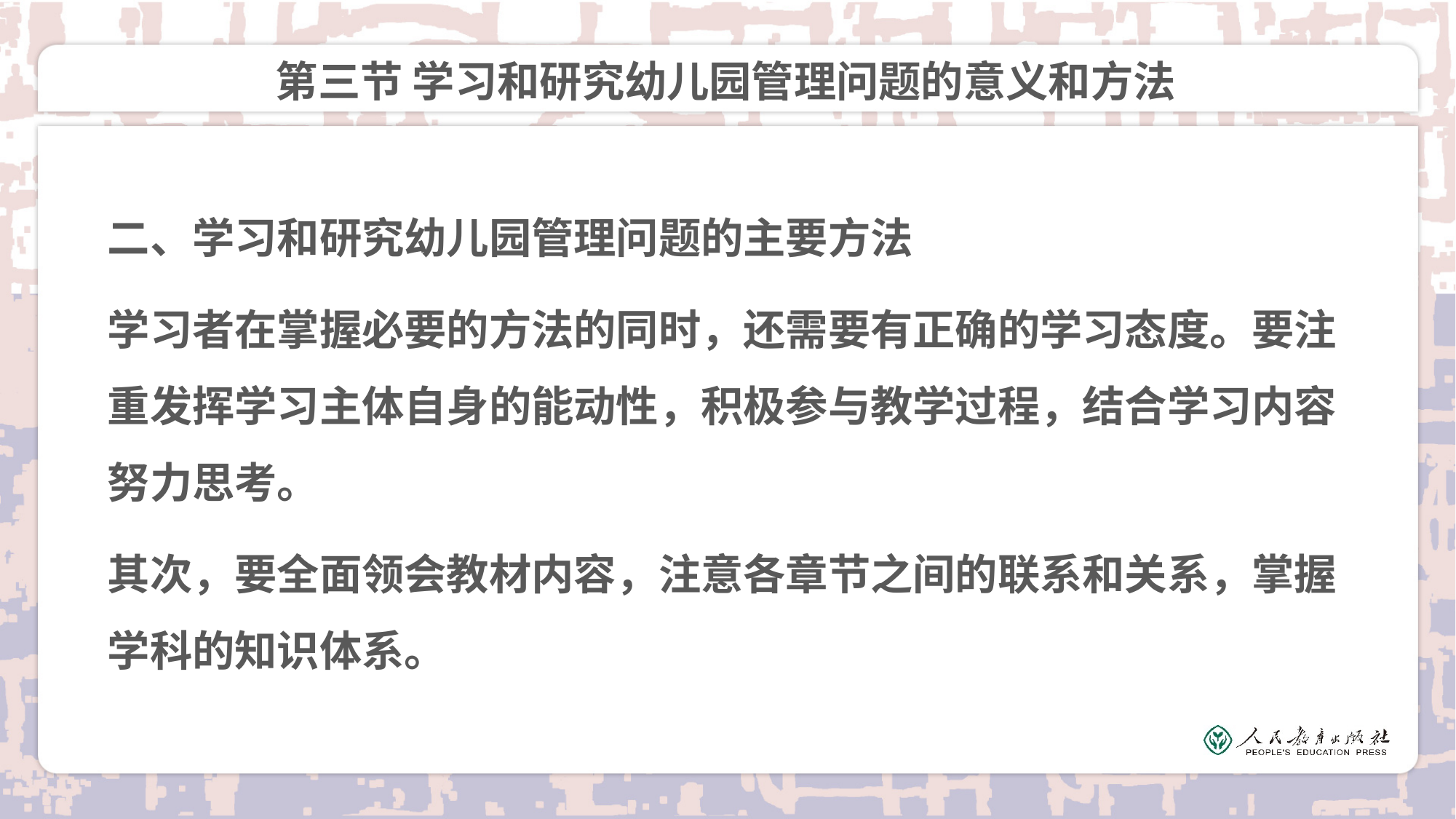

# 第三节 学习和研究幼儿园管理问题的意义和方法
二、学习和研究幼儿园管理问题的主要方法
学习者在掌握必要的方法的同时，还需要有正确的学习态度。要注重发挥学习主体自身的能动性，积极参与教学过程，结合学习内容努力思考。
其次，要全面领会教材内容，注意各章节之间的联系和关系，掌握学科的知识体系。